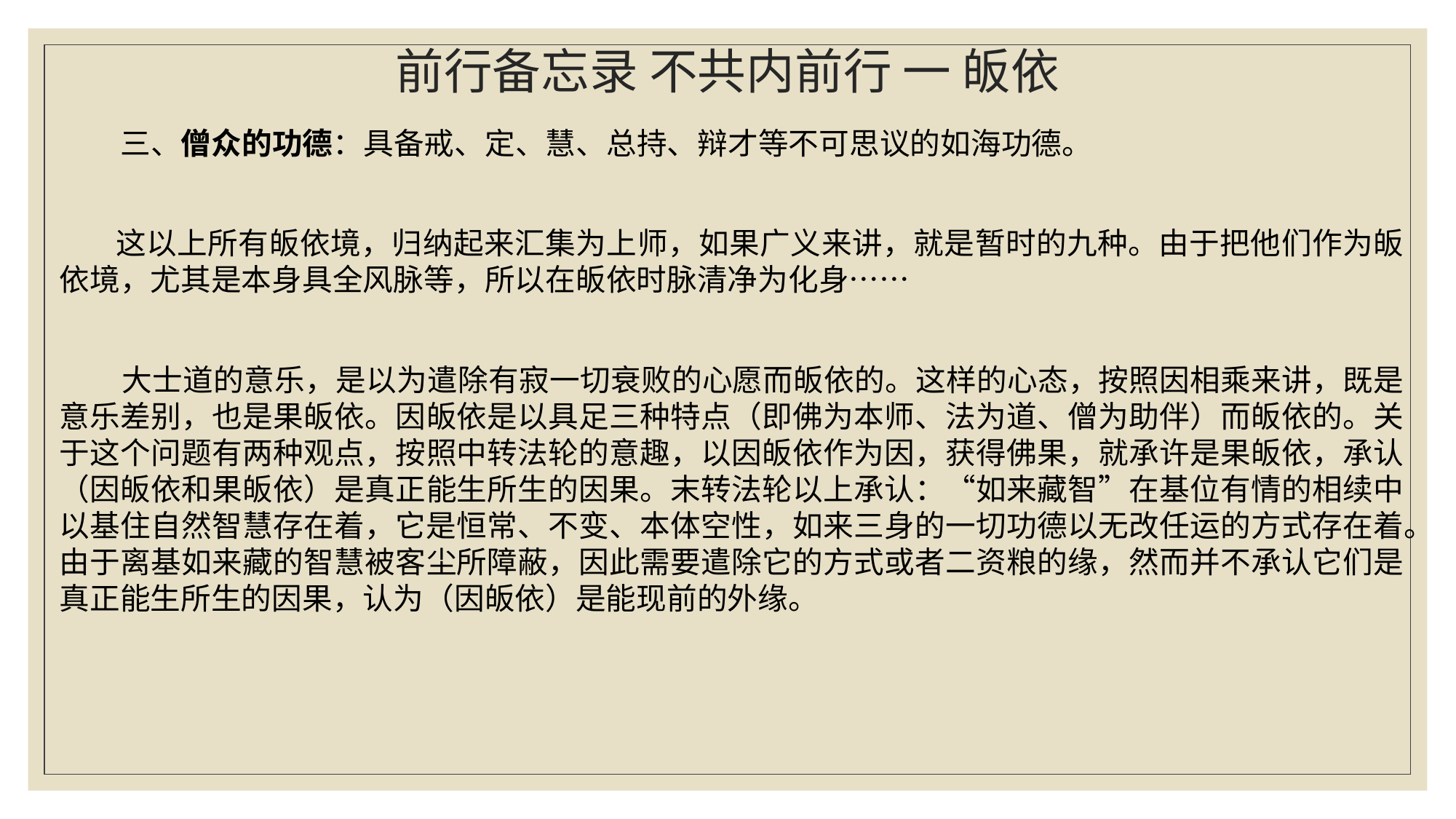

# 前行备忘录 不共内前行 一 皈依
        三、僧众的功德：具备戒、定、慧、总持、辩才等不可思议的如海功德。

       这以上所有皈依境，归纳起来汇集为上师，如果广义来讲，就是暂时的九种。由于把他们作为皈依境，尤其是本身具全风脉等，所以在皈依时脉清净为化身……

        大士道的意乐，是以为遣除有寂一切衰败的心愿而皈依的。这样的心态，按照因相乘来讲，既是意乐差别，也是果皈依。因皈依是以具足三种特点（即佛为本师、法为道、僧为助伴）而皈依的。关于这个问题有两种观点，按照中转法轮的意趣，以因皈依作为因，获得佛果，就承许是果皈依，承认（因皈依和果皈依）是真正能生所生的因果。末转法轮以上承认：“如来藏智”在基位有情的相续中以基住自然智慧存在着，它是恒常、不变、本体空性，如来三身的一切功德以无改任运的方式存在着。由于离基如来藏的智慧被客尘所障蔽，因此需要遣除它的方式或者二资粮的缘，然而并不承认它们是真正能生所生的因果，认为（因皈依）是能现前的外缘。